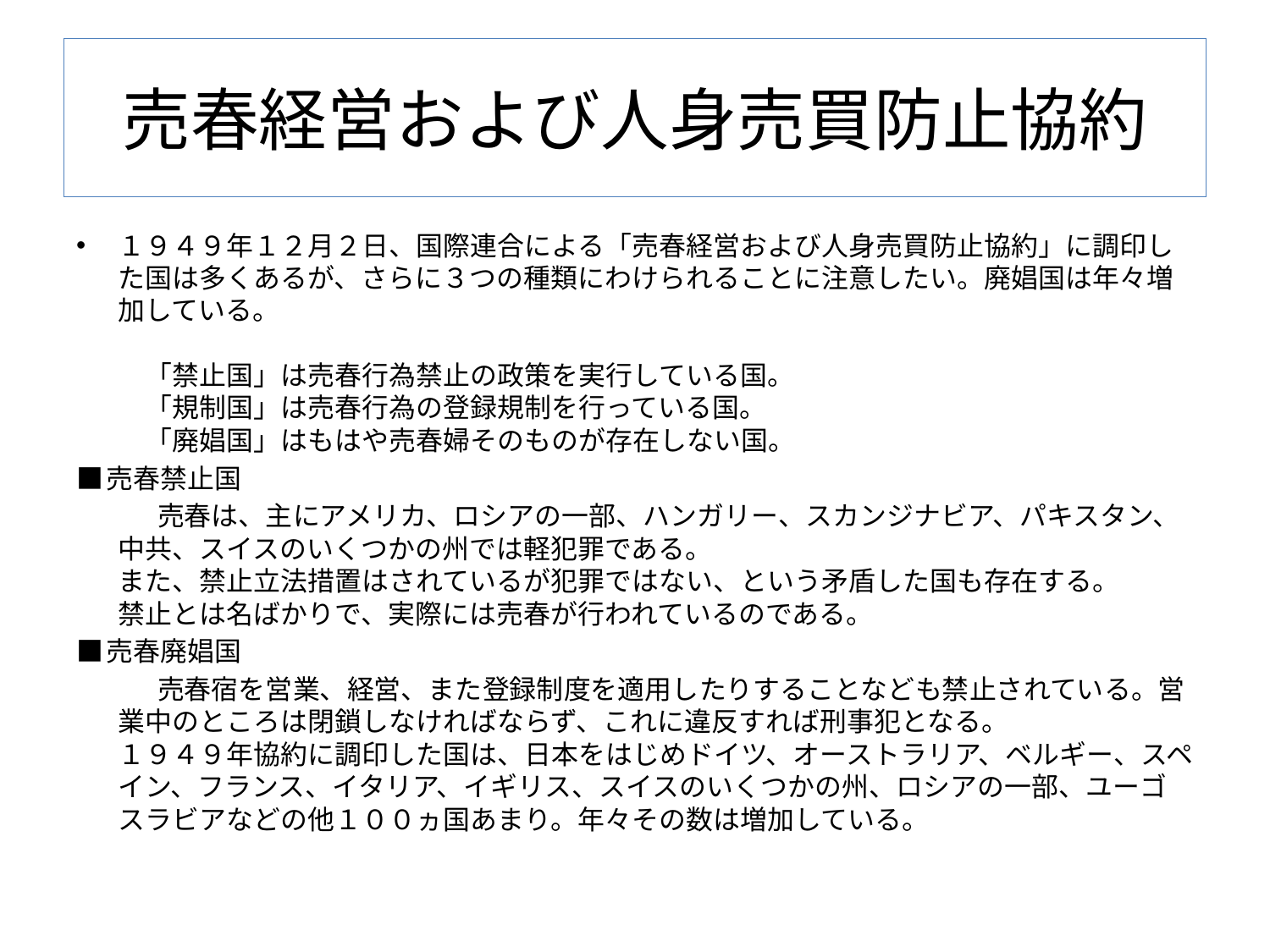

# 売春経営および人身売買防止協約
１９４９年１２月２日、国際連合による「売春経営および人身売買防止協約」に調印した国は多くあるが、さらに３つの種類にわけられることに注意したい。廃娼国は年々増加している。
　「禁止国」は売春行為禁止の政策を実行している国。
　「規制国」は売春行為の登録規制を行っている国。
　「廃娼国」はもはや売春婦そのものが存在しない国。
■売春禁止国
　　　売春は、主にアメリカ、ロシアの一部、ハンガリー、スカンジナビア、パキスタン、中共、スイスのいくつかの州では軽犯罪である。
また、禁止立法措置はされているが犯罪ではない、という矛盾した国も存在する。
禁止とは名ばかりで、実際には売春が行われているのである。
■売春廃娼国
　　　売春宿を営業、経営、また登録制度を適用したりすることなども禁止されている。営業中のところは閉鎖しなければならず、これに違反すれば刑事犯となる。
１９４９年協約に調印した国は、日本をはじめドイツ、オーストラリア、ベルギー、スペイン、フランス、イタリア、イギリス、スイスのいくつかの州、ロシアの一部、ユーゴスラビアなどの他１００ヵ国あまり。年々その数は増加している。